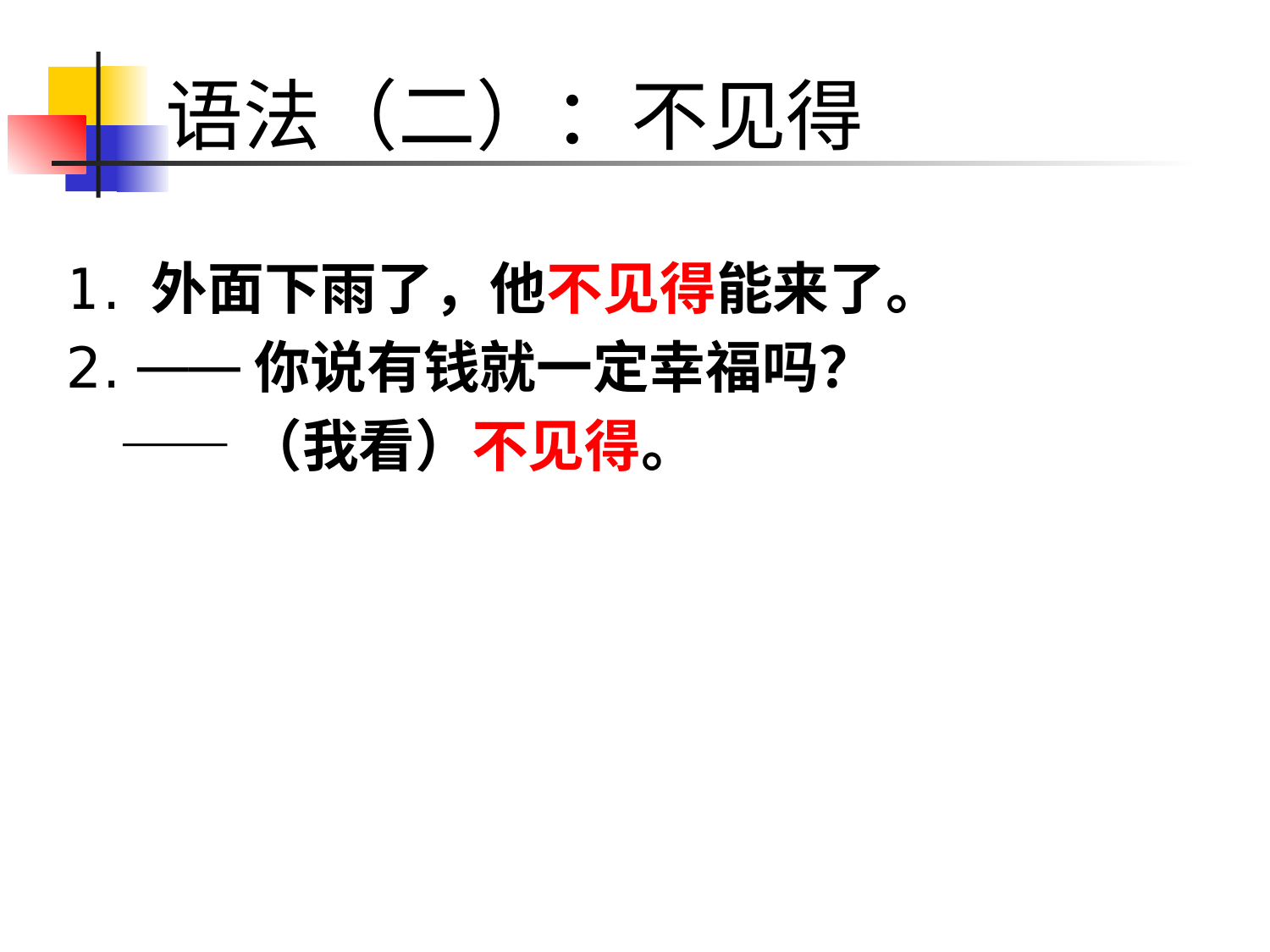

# 语法（二）：不见得
1. 外面下雨了，他不见得能来了。
2. ——你说有钱就一定幸福吗？
    ——（我看）不见得。